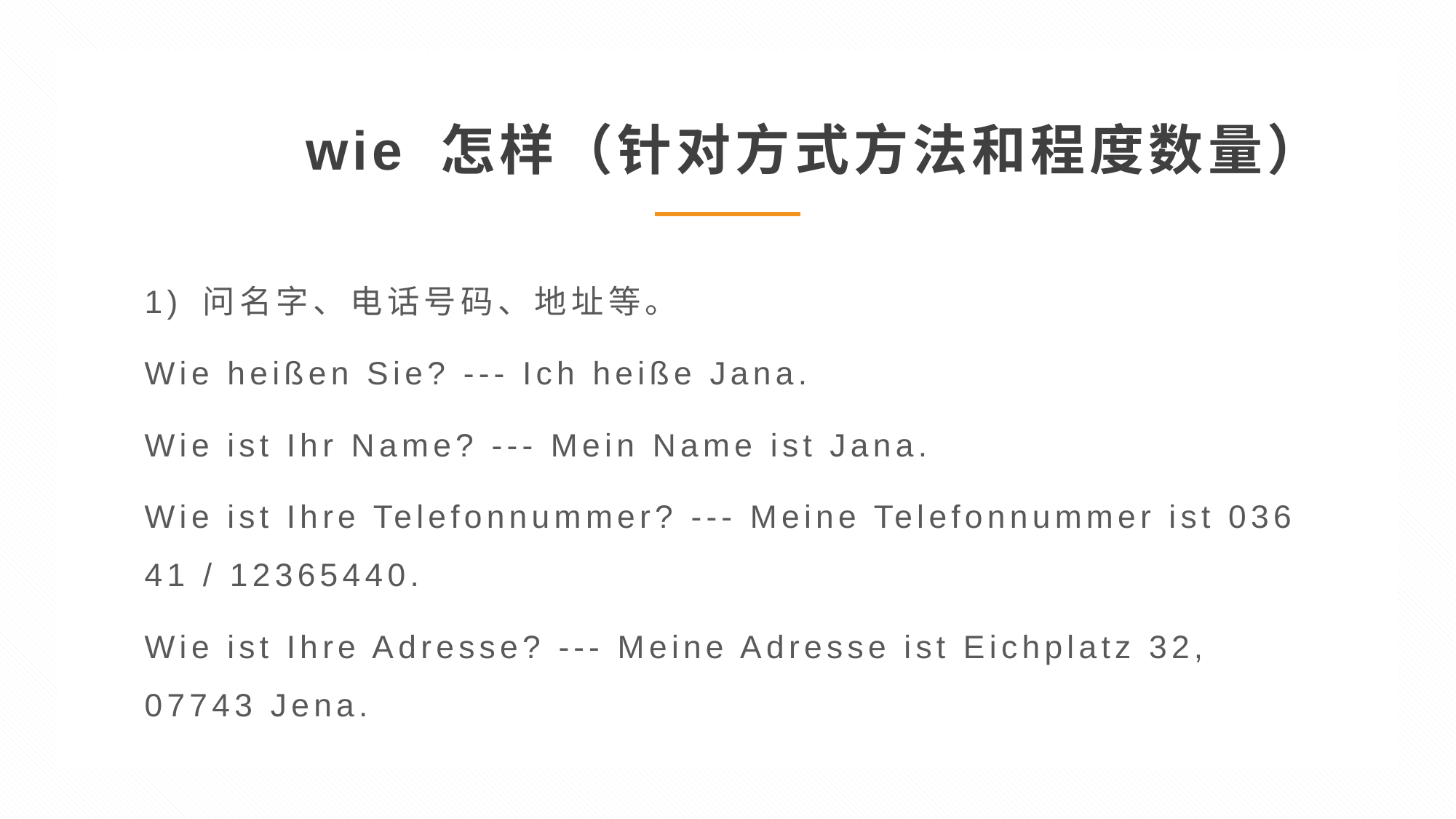

wie 怎样（针对方式方法和程度数量）
1) 问名字、电话号码、地址等。
Wie heißen Sie? --- Ich heiße Jana.
Wie ist Ihr Name? --- Mein Name ist Jana.
Wie ist Ihre Telefonnummer? --- Meine Telefonnummer ist 036 41 / 12365440.
Wie ist Ihre Adresse? --- Meine Adresse ist Eichplatz 32, 07743 Jena.